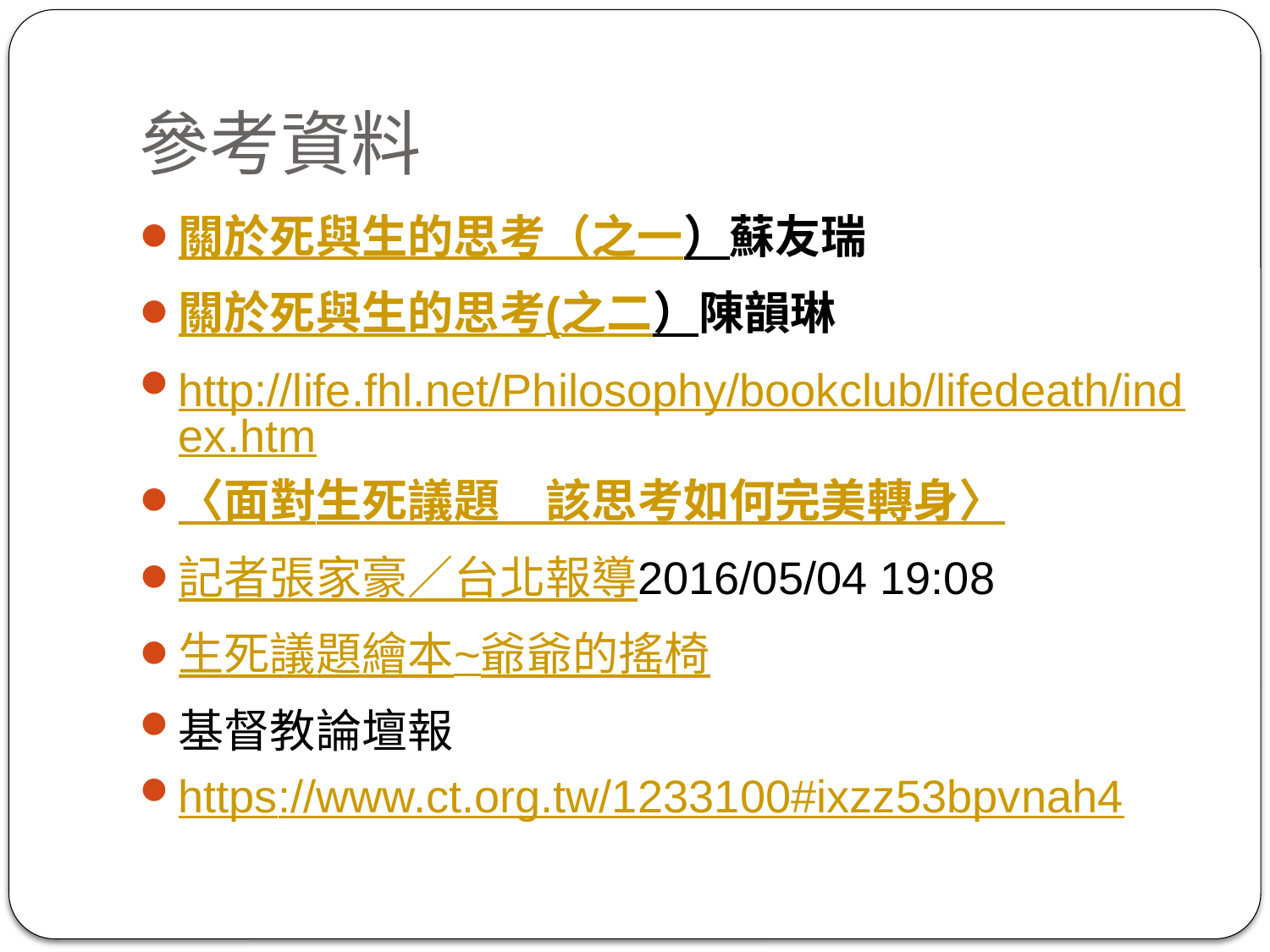

# 參考資料
關於死與生的思考（之一）蘇友瑞
關於死與生的思考(之二）陳韻琳
http://life.fhl.net/Philosophy/bookclub/lifedeath/index.htm
〈面對生死議題　該思考如何完美轉身〉
記者張家豪／台北報導2016/05/04 19:08
生死議題繪本~爺爺的搖椅
基督教論壇報
https://www.ct.org.tw/1233100#ixzz53bpvnah4